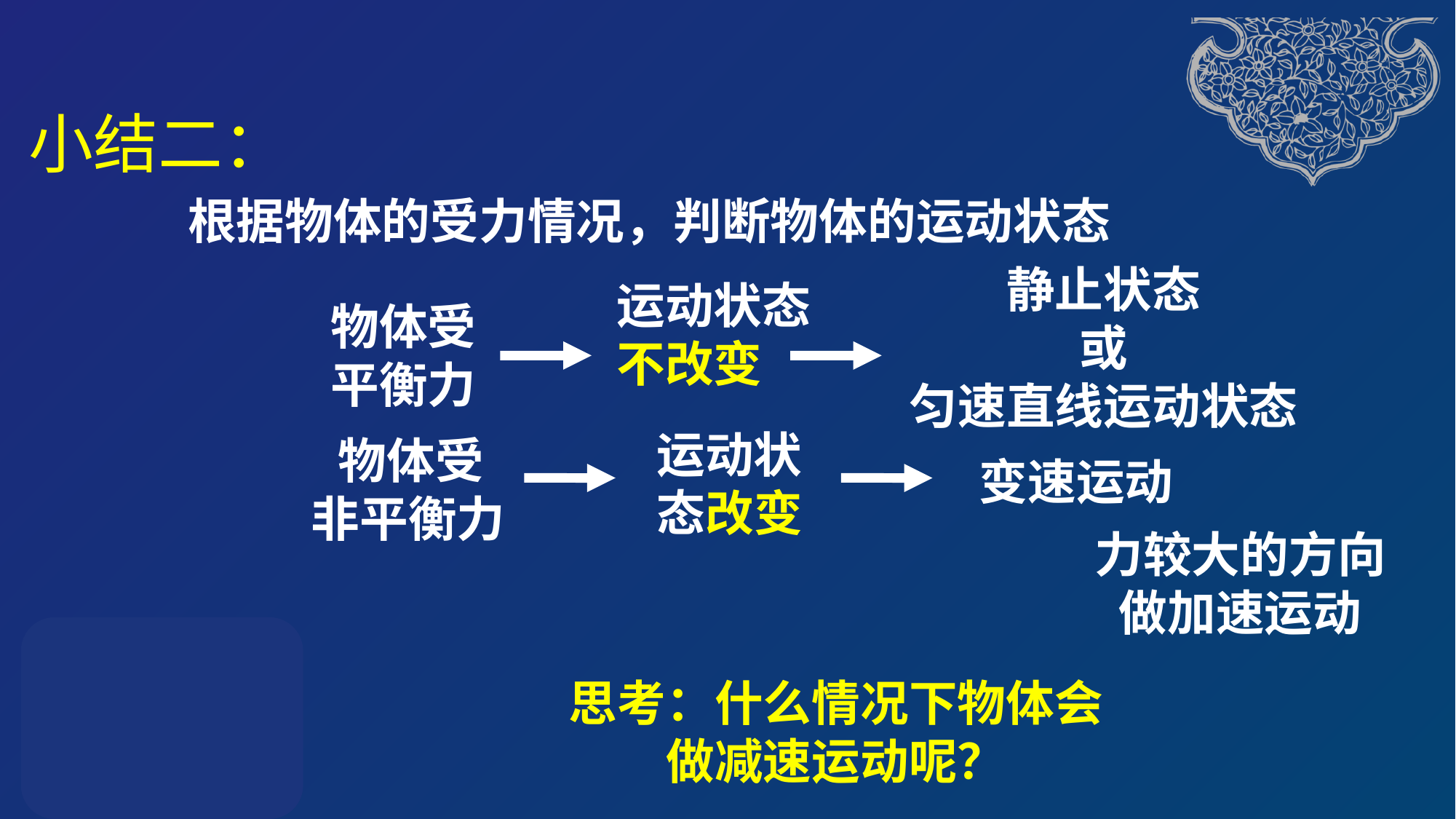

小结二：
根据物体的受力情况，判断物体的运动状态
静止状态
或
匀速直线运动状态
运动状态不改变
物体受
平衡力

运动状态改变
物体受
非平衡力
变速运动

力较大的方向做加速运动

思考：什么情况下物体会做减速运动呢？